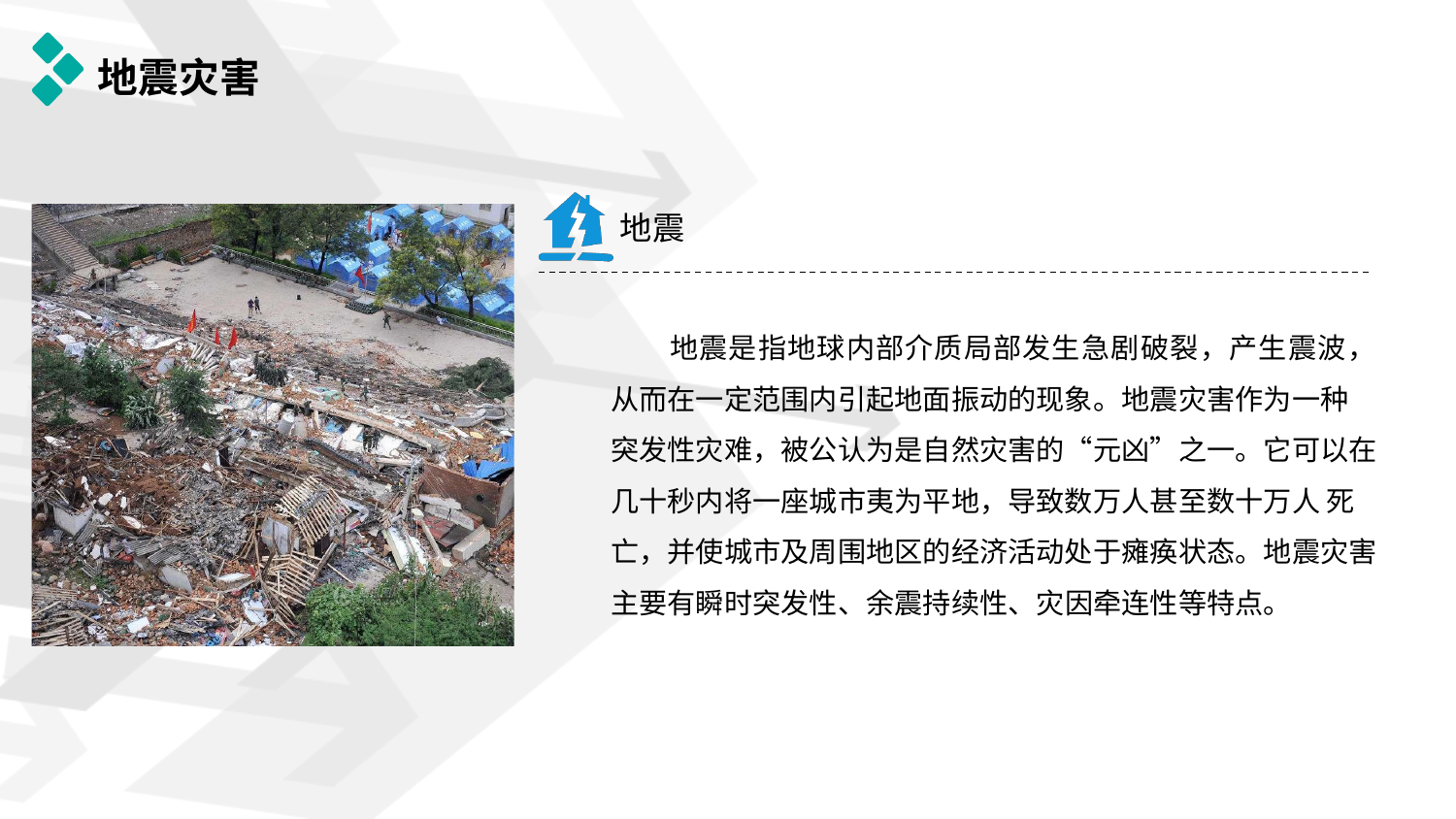

# 地震灾害

地震

地震是指地球内部介质局部发生急剧破裂，产生震波， 从而在一定范围内引起地面振动的现象。地震灾害作为一种 突发性灾难，被公认为是自然灾害的“元凶”之一。它可以在几十秒内将一座城市夷为平地，导致数万人甚至数十万人 死亡，并使城市及周围地区的经济活动处于瘫痪状态。地震灾害主要有瞬时突发性、余震持续性、灾因牵连性等特点。